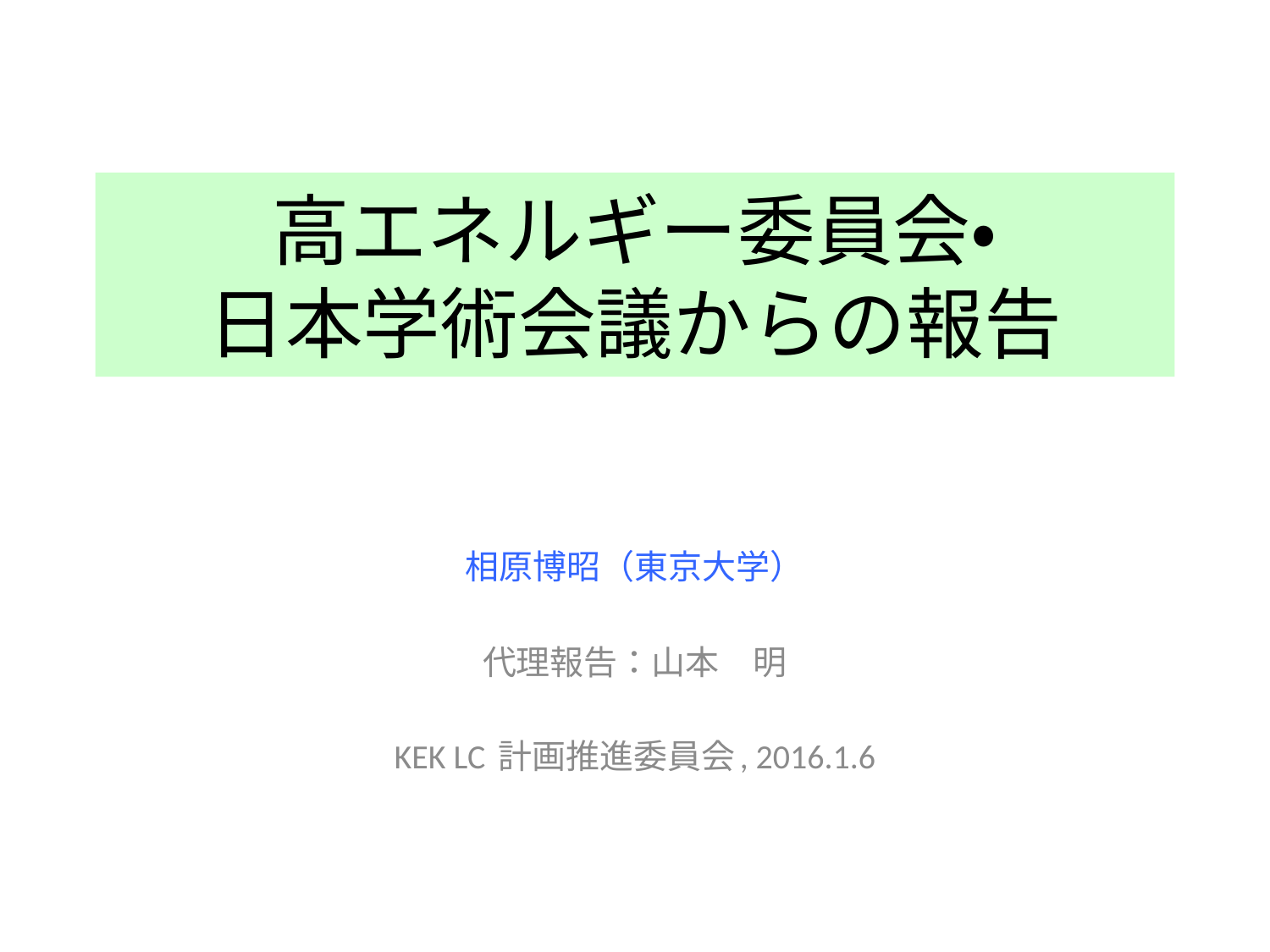

# 高エネルギー委員会・ 日本学術会議からの報告
相原博昭（東京大学）

代理報告：山本　明

KEK LC 計画推進委員会, 2016.1.6